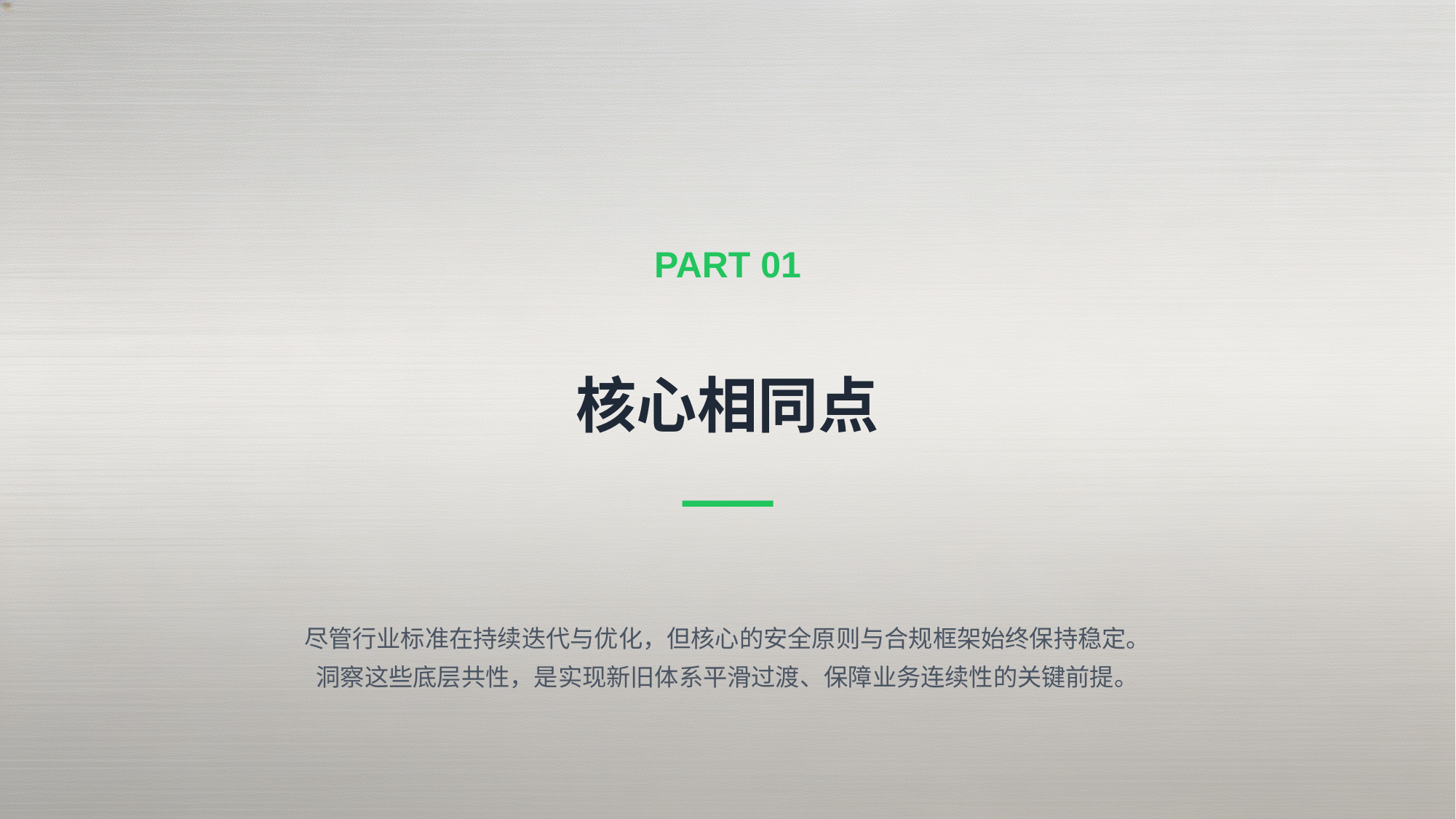

PART 01
核心相同点

尽管行业标准在持续迭代与优化，但核心的安全原则与合规框架始终保持稳定。
洞察这些底层共性，是实现新旧体系平滑过渡、保障业务连续性的关键前提。